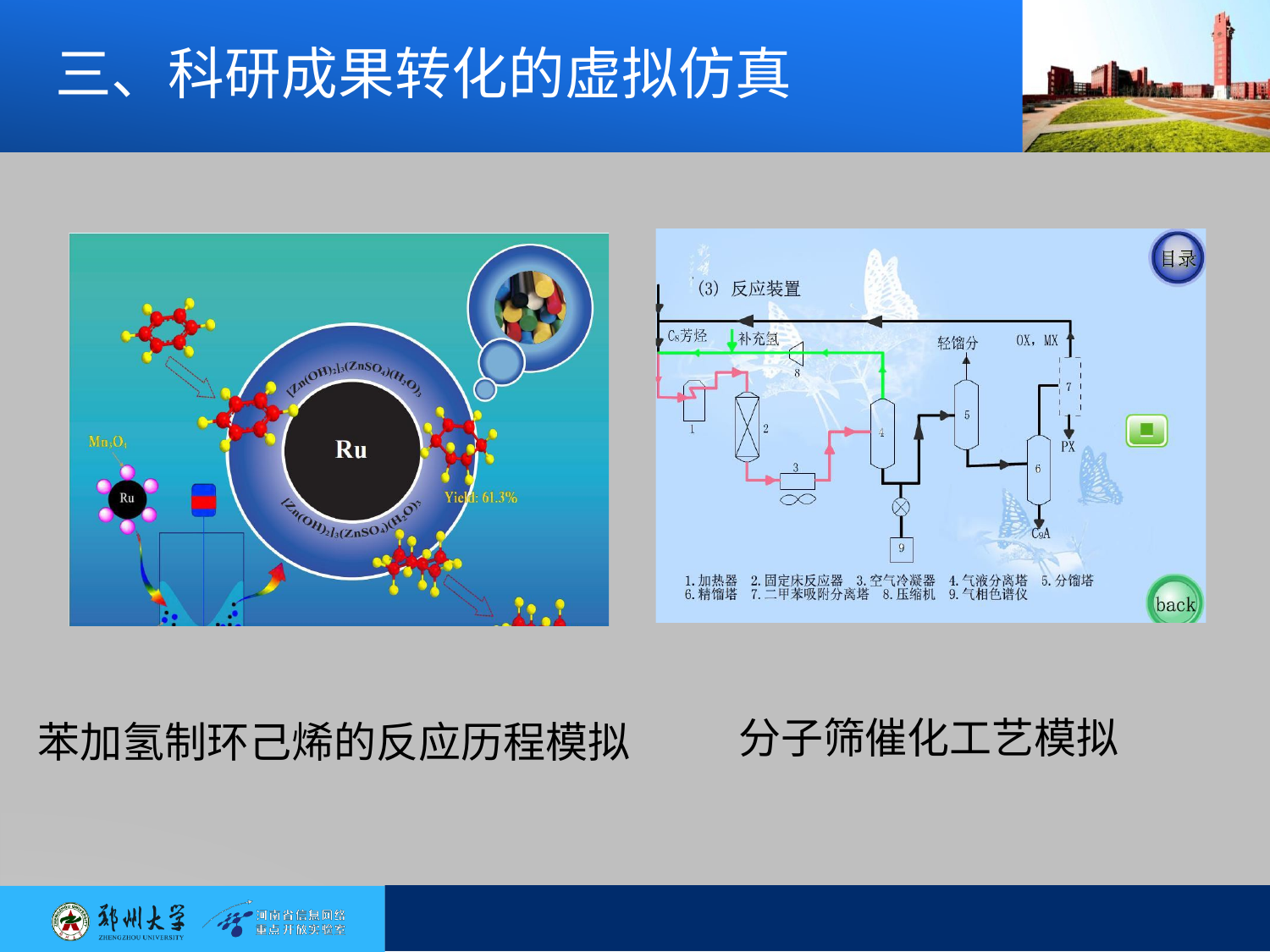

# 三、科研成果转化的虚拟仿真

分子筛催化工艺模拟
苯加氢制环己烯的反应历程模拟